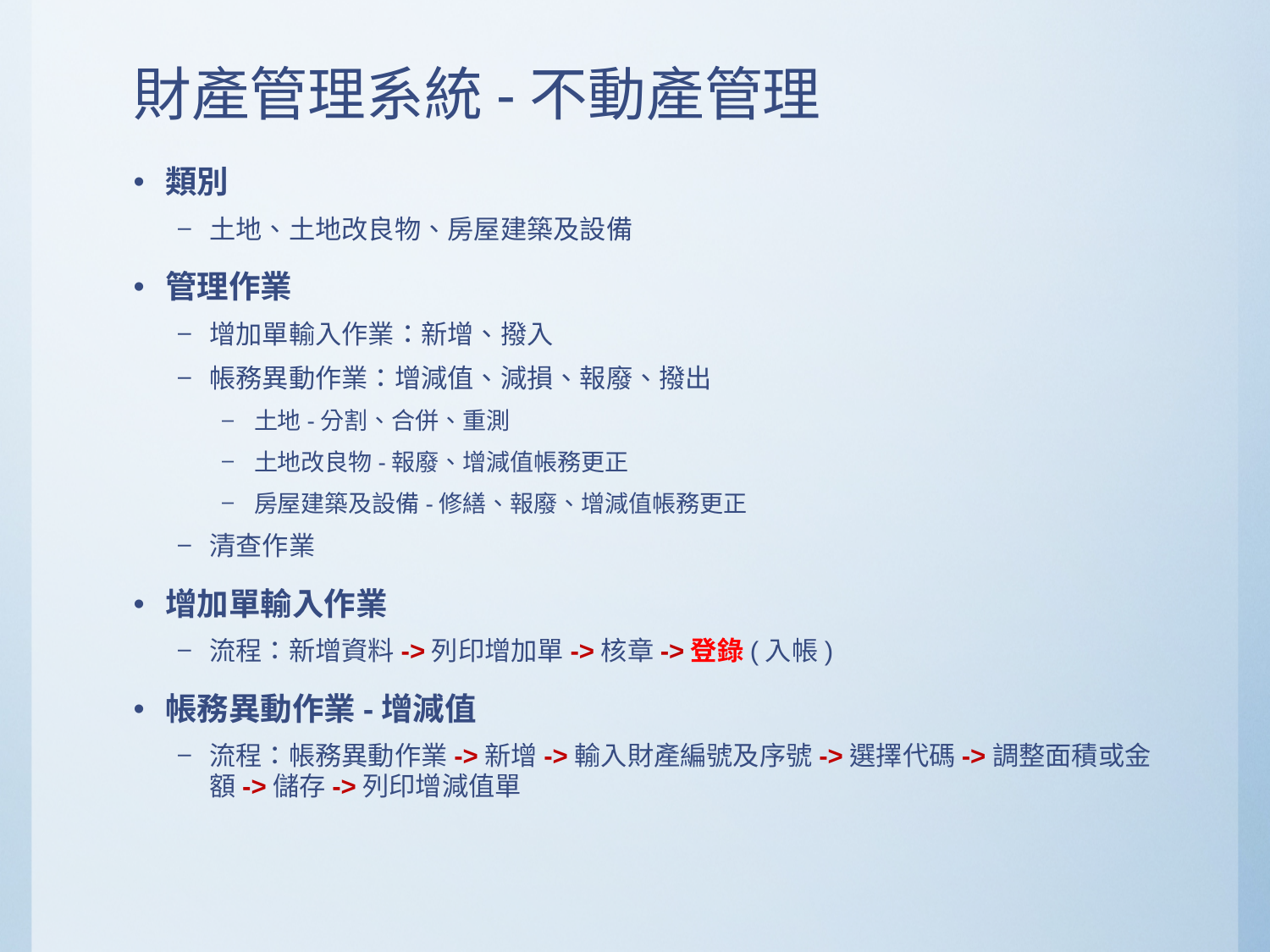

# 財產管理系統-不動產管理
類別
土地、土地改良物、房屋建築及設備
管理作業
增加單輸入作業：新增、撥入
帳務異動作業：增減值、減損、報廢、撥出
土地-分割、合併、重測
土地改良物-報廢、增減值帳務更正
房屋建築及設備-修繕、報廢、增減值帳務更正
清查作業
增加單輸入作業
流程：新增資料->列印增加單->核章->登錄(入帳)
帳務異動作業-增減值
流程：帳務異動作業->新增->輸入財產編號及序號->選擇代碼->調整面積或金額->儲存->列印增減值單